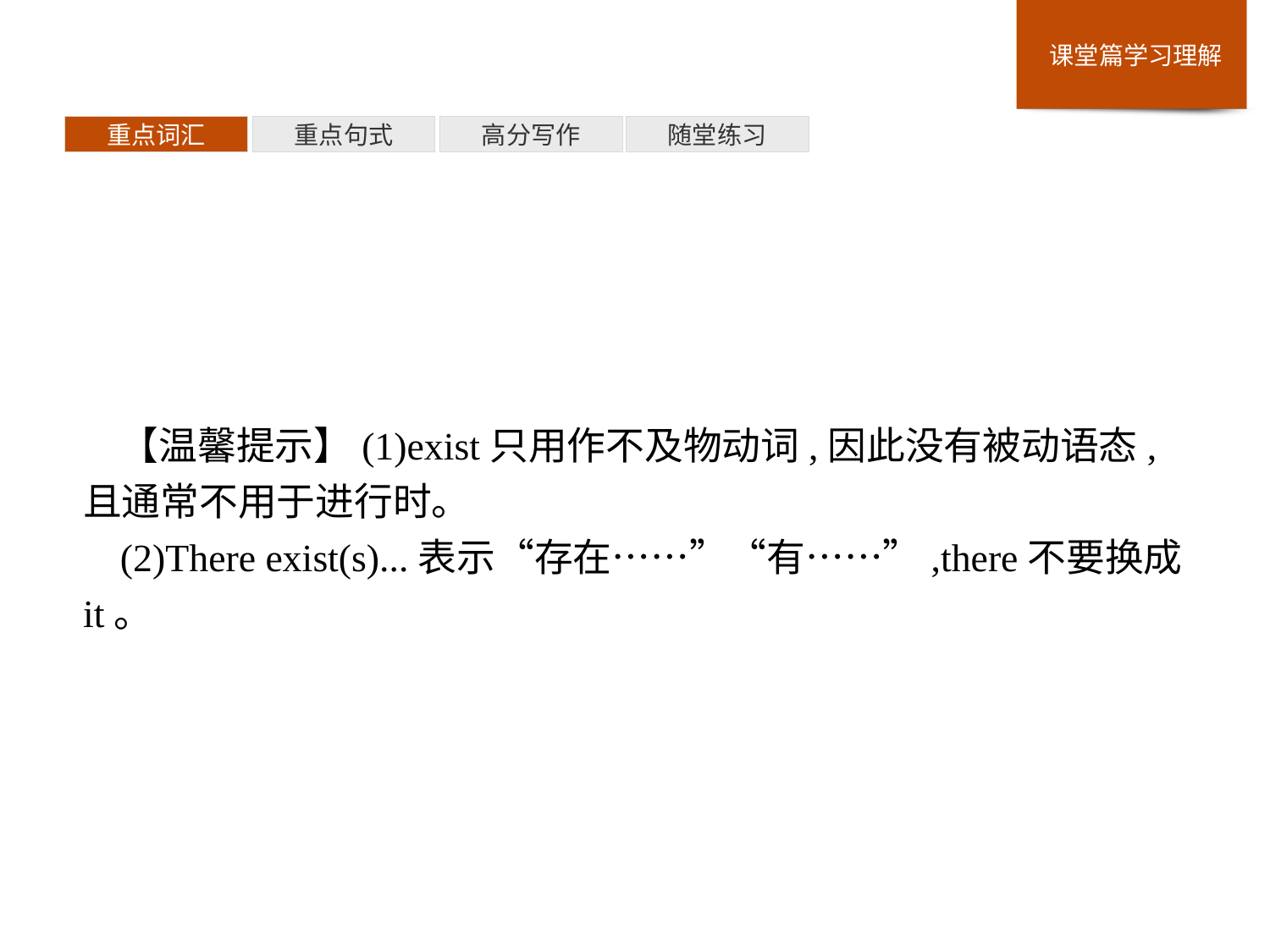

重点词汇
重点句式
高分写作
随堂练习
【温馨提示】(1)exist只用作不及物动词,因此没有被动语态,且通常不用于进行时。
(2)There exist(s)...表示“存在……”“有……”,there不要换成it。